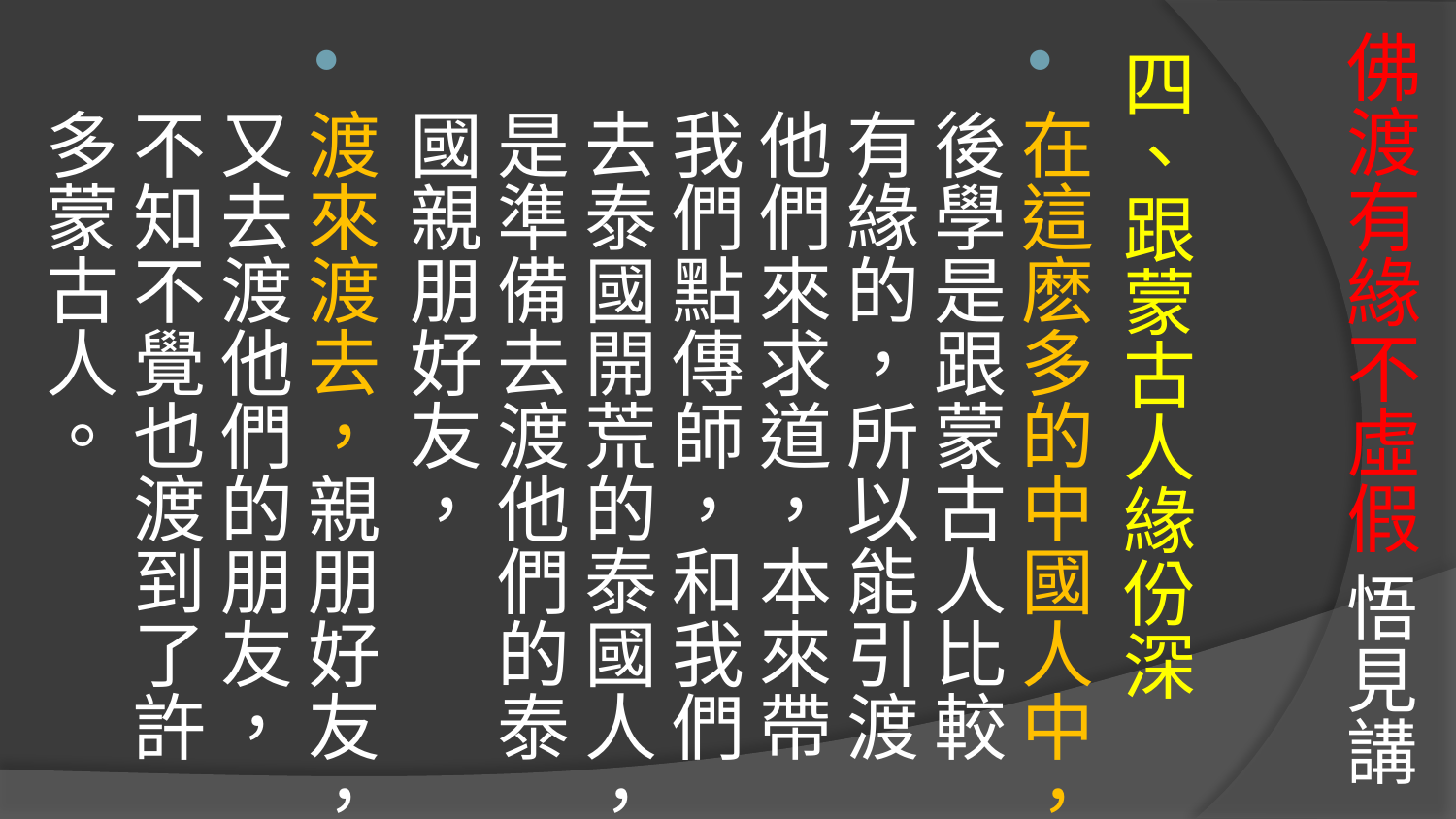

# 佛渡有緣不虛假 悟見講
四、跟蒙古人緣份深
在這麽多的中國人中，後學是跟蒙古人比較有緣的，所以能引渡他們來求道，本來帶我們點傳師，和我們去泰國開荒的泰國人，是準備去渡他們的泰國親朋好友，
渡來渡去，親朋好友，又去渡他們的朋友，不知不覺也渡到了許多蒙古人。